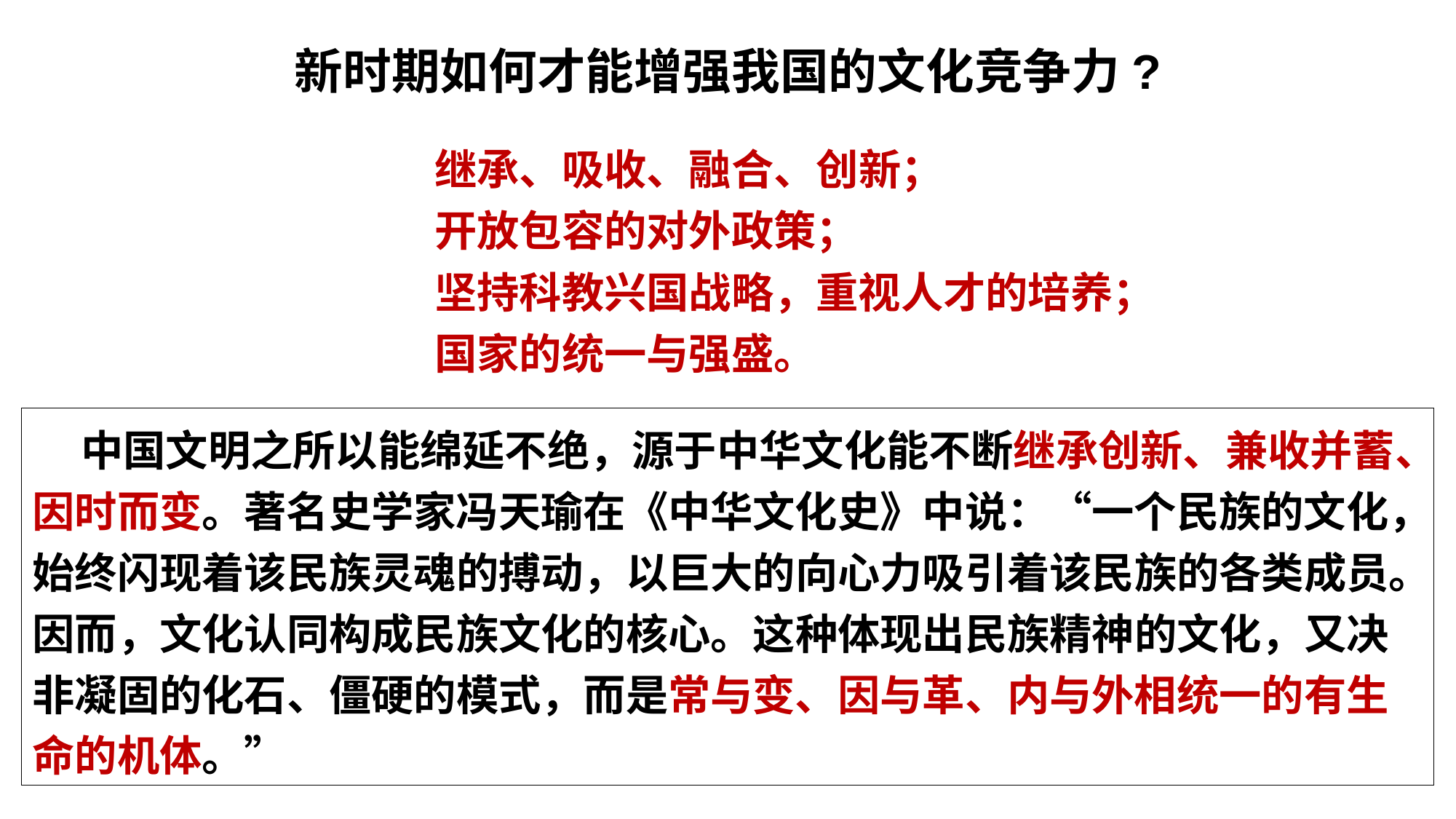

新时期如何才能增强我国的文化竞争力?
继承、吸收、融合、创新；
开放包容的对外政策；
坚持科教兴国战略，重视人才的培养；
国家的统一与强盛。
    中国文明之所以能绵延不绝，源于中华文化能不断继承创新、兼收并蓄、因时而变。著名史学家冯天瑜在《中华文化史》中说：“一个民族的文化，始终闪现着该民族灵魂的搏动，以巨大的向心力吸引着该民族的各类成员。因而，文化认同构成民族文化的核心。这种体现出民族精神的文化，又决非凝固的化石、僵硬的模式，而是常与变、因与革、内与外相统一的有生命的机体。”